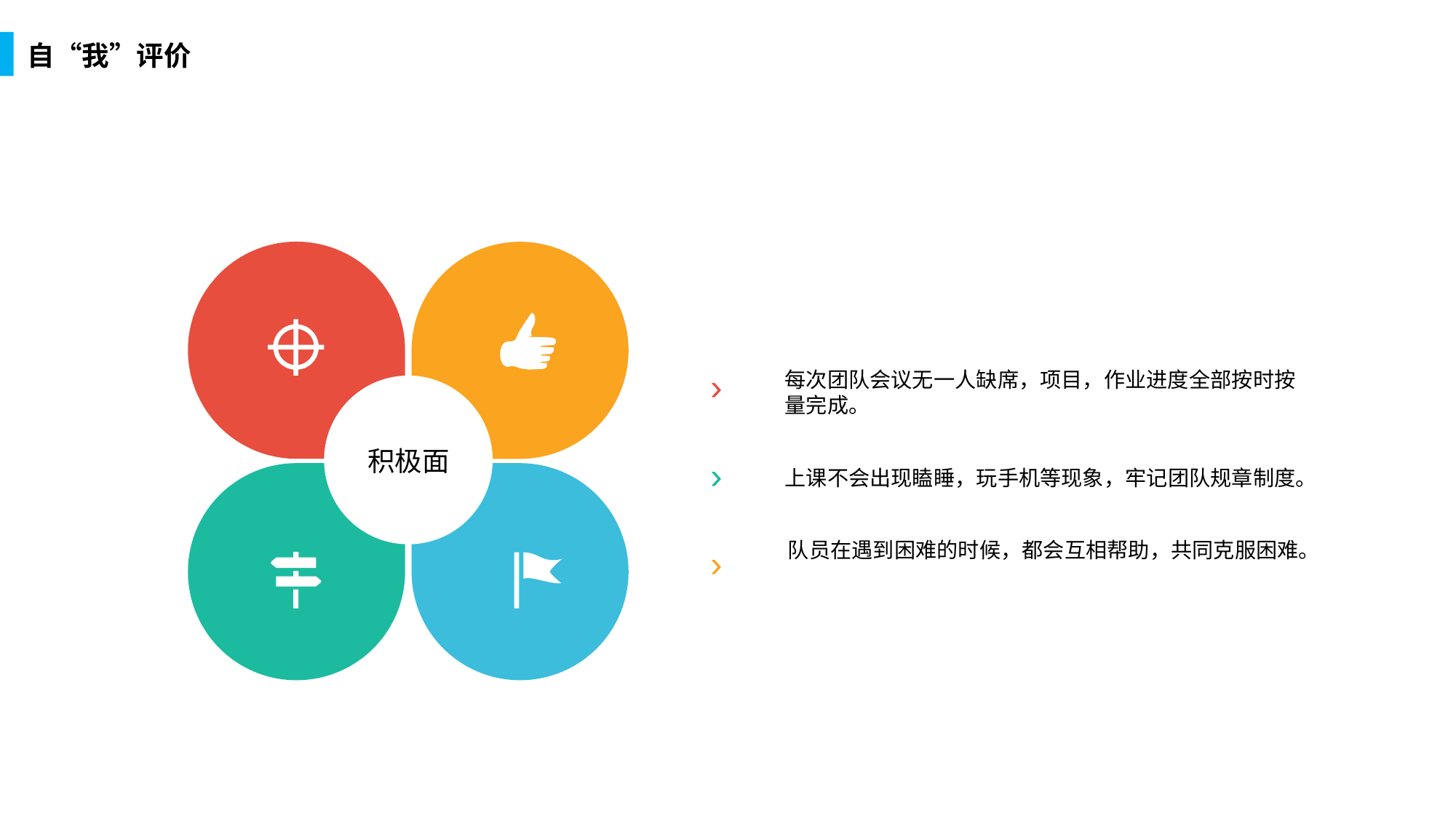

自“我”评价

›
每次团队会议无一人缺席，项目，作业进度全部按时按量完成。

积极面
›
上课不会出现瞌睡，玩手机等现象，牢记团队规章制度。

队员在遇到困难的时候，都会互相帮助，共同克服困难。
›